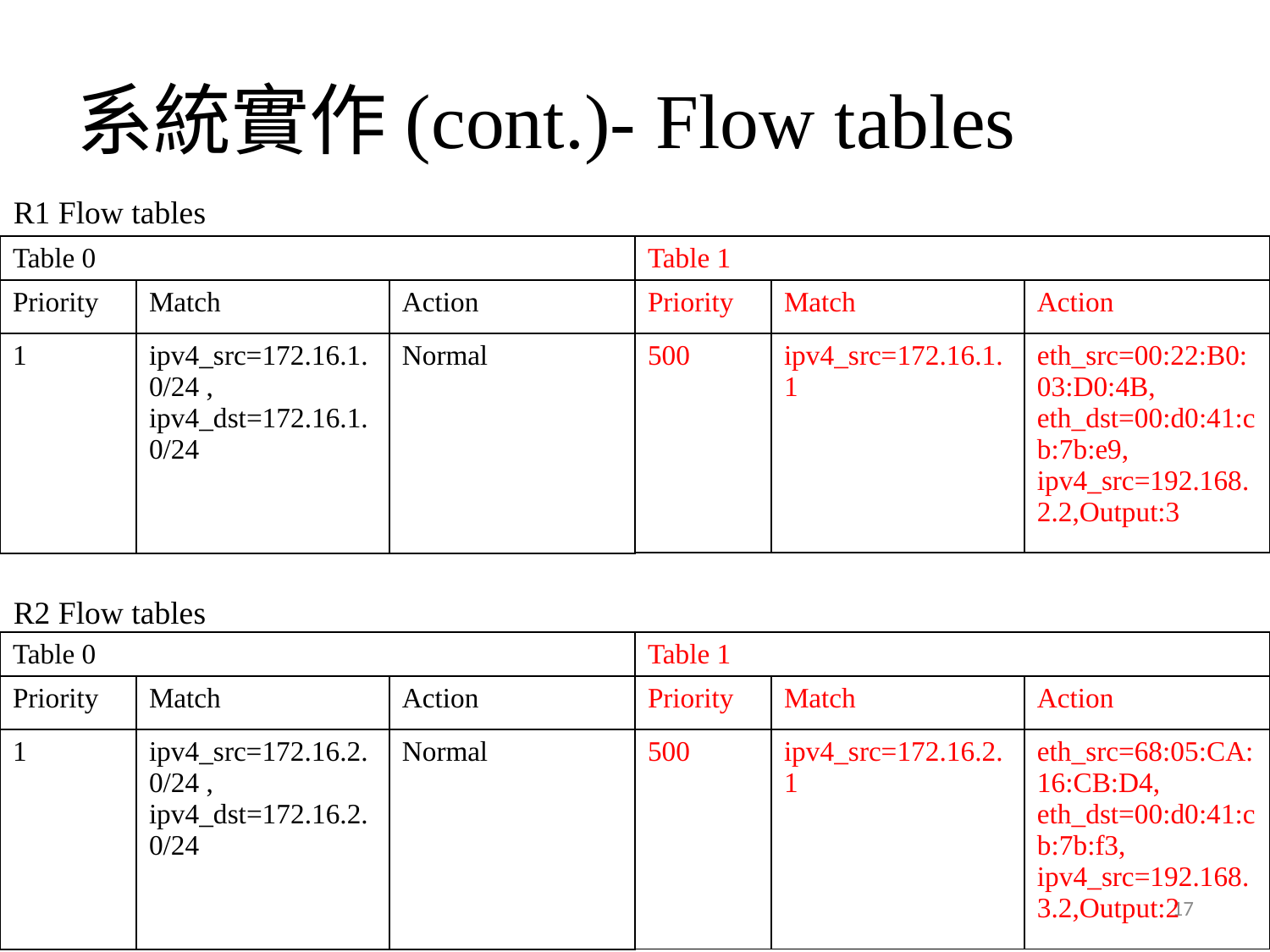

# 系統實作(cont.)- Flow tables
R1 Flow tables
| Table 0 |  |  |
| --- | --- | --- |
| Priority | Match | Action |
| 1 | ipv4\_src=172.16.1.0/24 , ipv4\_dst=172.16.1.0/24 | Normal |
| Table 1 |  |  |
| --- | --- | --- |
| Priority | Match | Action |
| 500 | ipv4\_src=172.16.1.1 | eth\_src=00:22:B0:03:D0:4B, eth\_dst=00:d0:41:cb:7b:e9, ipv4\_src=192.168.2.2,Output:3 |
R2 Flow tables
| Table 0 |  |  |
| --- | --- | --- |
| Priority | Match | Action |
| 1 | ipv4\_src=172.16.2.0/24 , ipv4\_dst=172.16.2.0/24 | Normal |
| Table 1 |  |  |
| --- | --- | --- |
| Priority | Match | Action |
| 500 | ipv4\_src=172.16.2.1 | eth\_src=68:05:CA:16:CB:D4, eth\_dst=00:d0:41:cb:7b:f3, ipv4\_src=192.168.3.2,Output:2 |
17